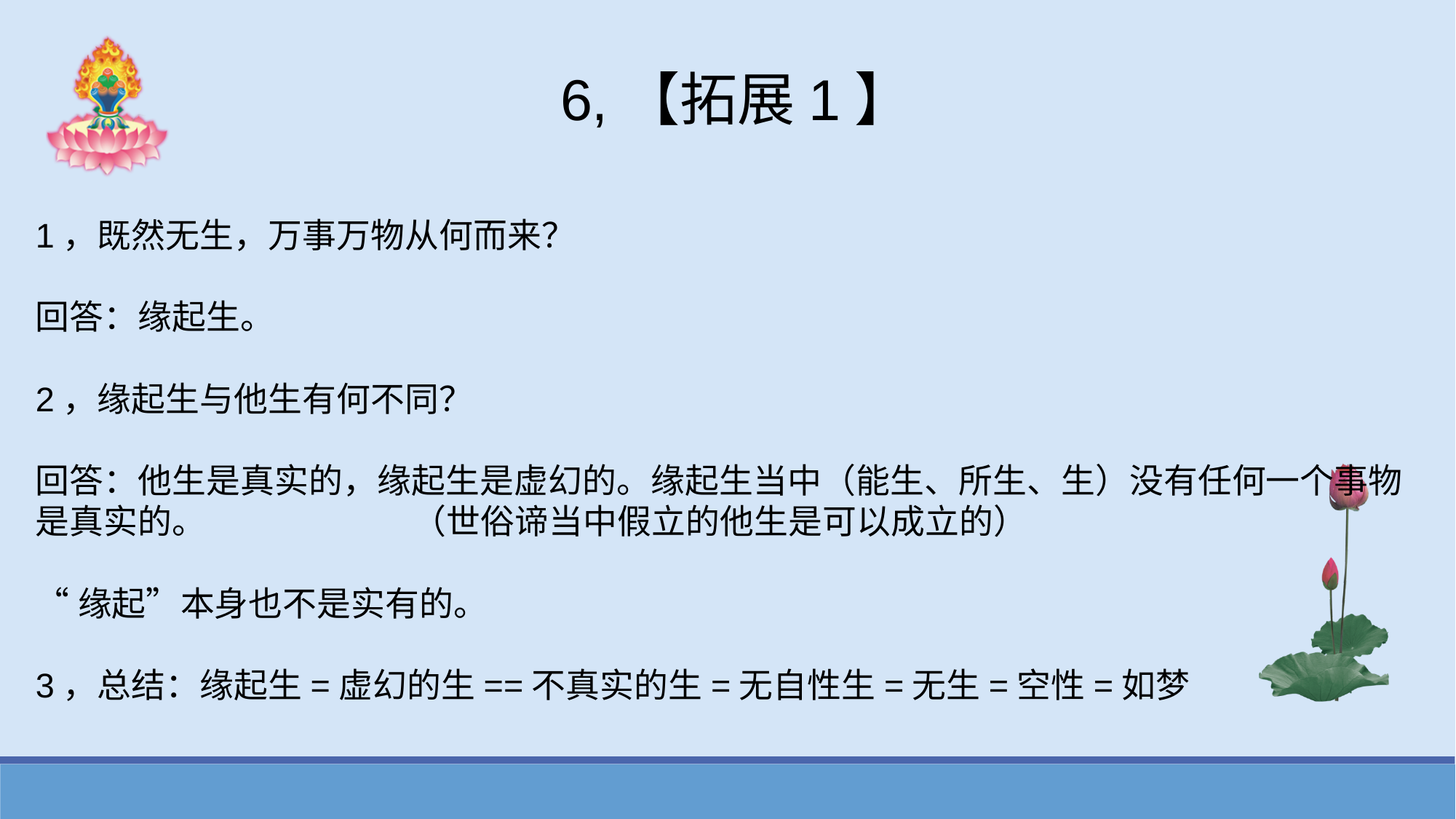

6,【拓展1】

1，既然无生，万事万物从何而来？

回答：缘起生。

2，缘起生与他生有何不同？

回答：他生是真实的，缘起生是虚幻的。缘起生当中（能生、所生、生）没有任何一个事物是真实的。                           （世俗谛当中假立的他生是可以成立的）

“缘起”本身也不是实有的。

3，总结：缘起生=虚幻的生==不真实的生=无自性生=无生=空性=如梦